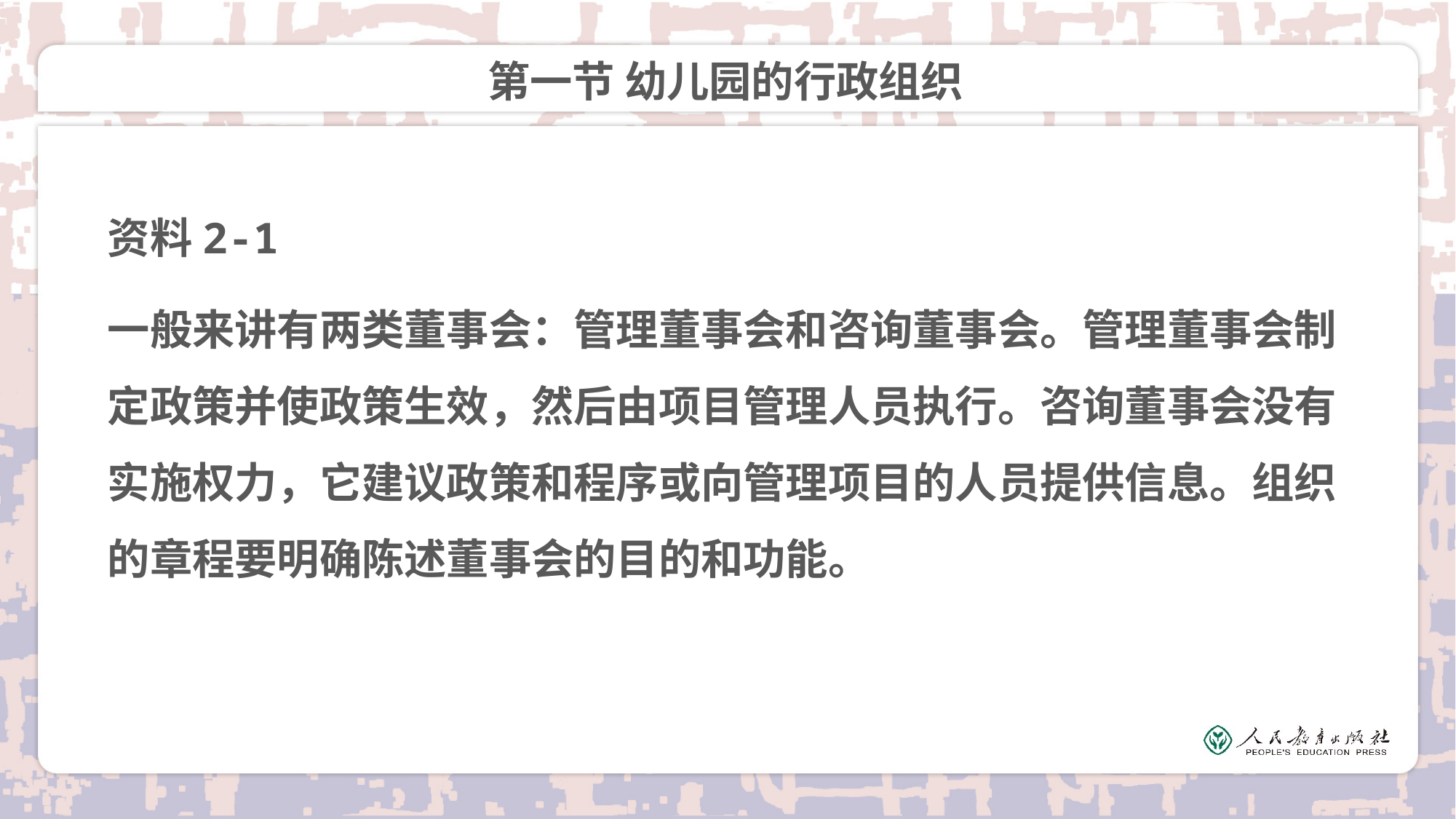

# 第一节 幼儿园的行政组织
资料2-1
一般来讲有两类董事会：管理董事会和咨询董事会。管理董事会制定政策并使政策生效，然后由项目管理人员执行。咨询董事会没有实施权力，它建议政策和程序或向管理项目的人员提供信息。组织的章程要明确陈述董事会的目的和功能。